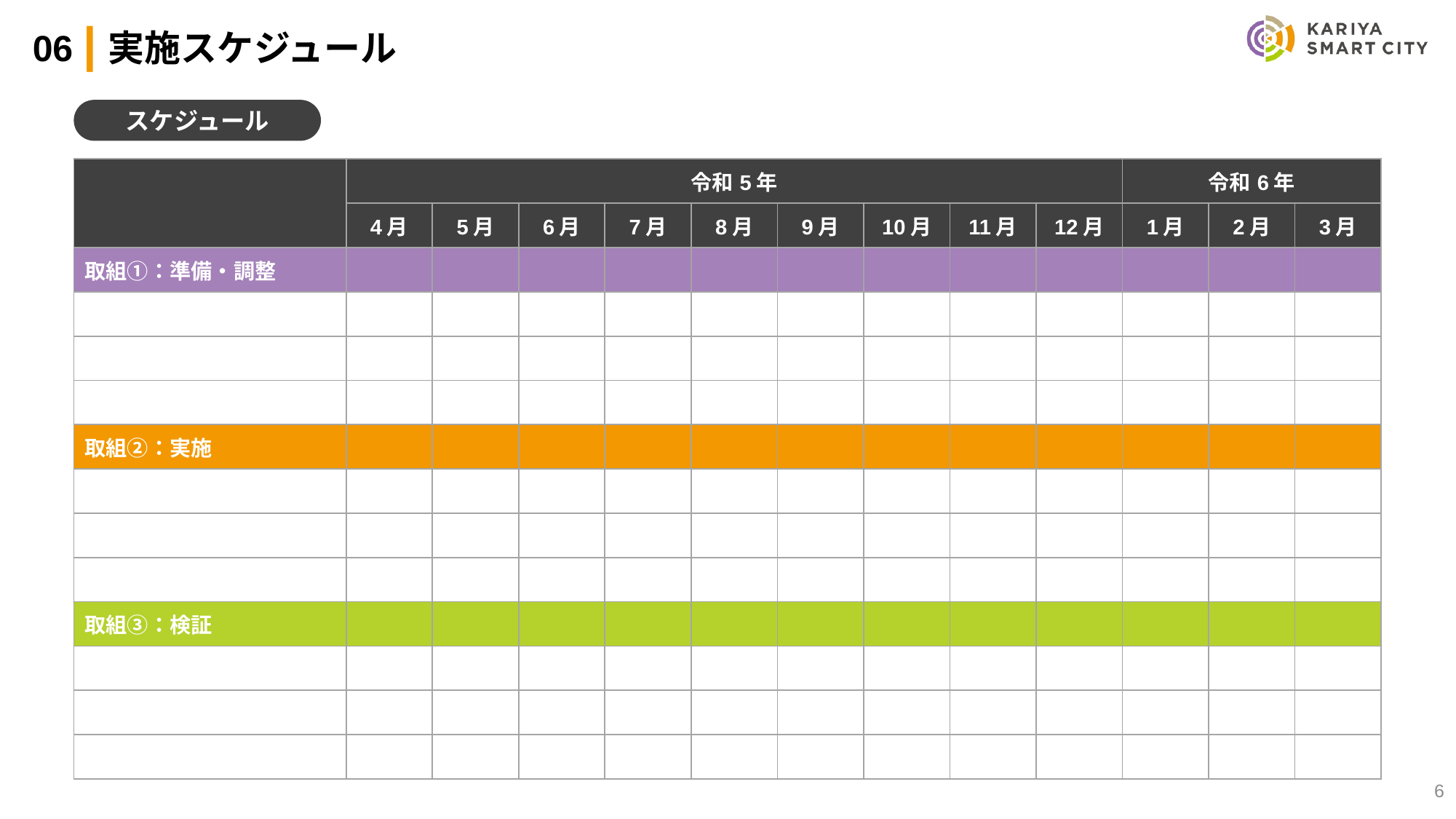

# 06 |実施スケジュール
スケジュール
|  | 令和5年 |  |  |  |  |  |  |  |  | 令和6年 |  |  |
| --- | --- | --- | --- | --- | --- | --- | --- | --- | --- | --- | --- | --- |
|  | 4月 | 5月 | 6月 | 7月 | 8月 | 9月 | 10月 | 11月 | 12月 | 1月 | 2月 | 3月 |
| 取組①：準備・調整 |  |  |  |  |  |  |  |  |  |  |  |  |
|  |  |  |  |  |  |  |  |  |  |  |  |  |
|  |  |  |  |  |  |  |  |  |  |  |  |  |
|  |  |  |  |  |  |  |  |  |  |  |  |  |
| 取組➁：実施 |  |  |  |  |  |  |  |  |  |  |  |  |
|  |  |  |  |  |  |  |  |  |  |  |  |  |
|  |  |  |  |  |  |  |  |  |  |  |  |  |
|  |  |  |  |  |  |  |  |  |  |  |  |  |
| 取組③：検証 |  |  |  |  |  |  |  |  |  |  |  |  |
|  |  |  |  |  |  |  |  |  |  |  |  |  |
|  |  |  |  |  |  |  |  |  |  |  |  |  |
|  |  |  |  |  |  |  |  |  |  |  |  |  |
6